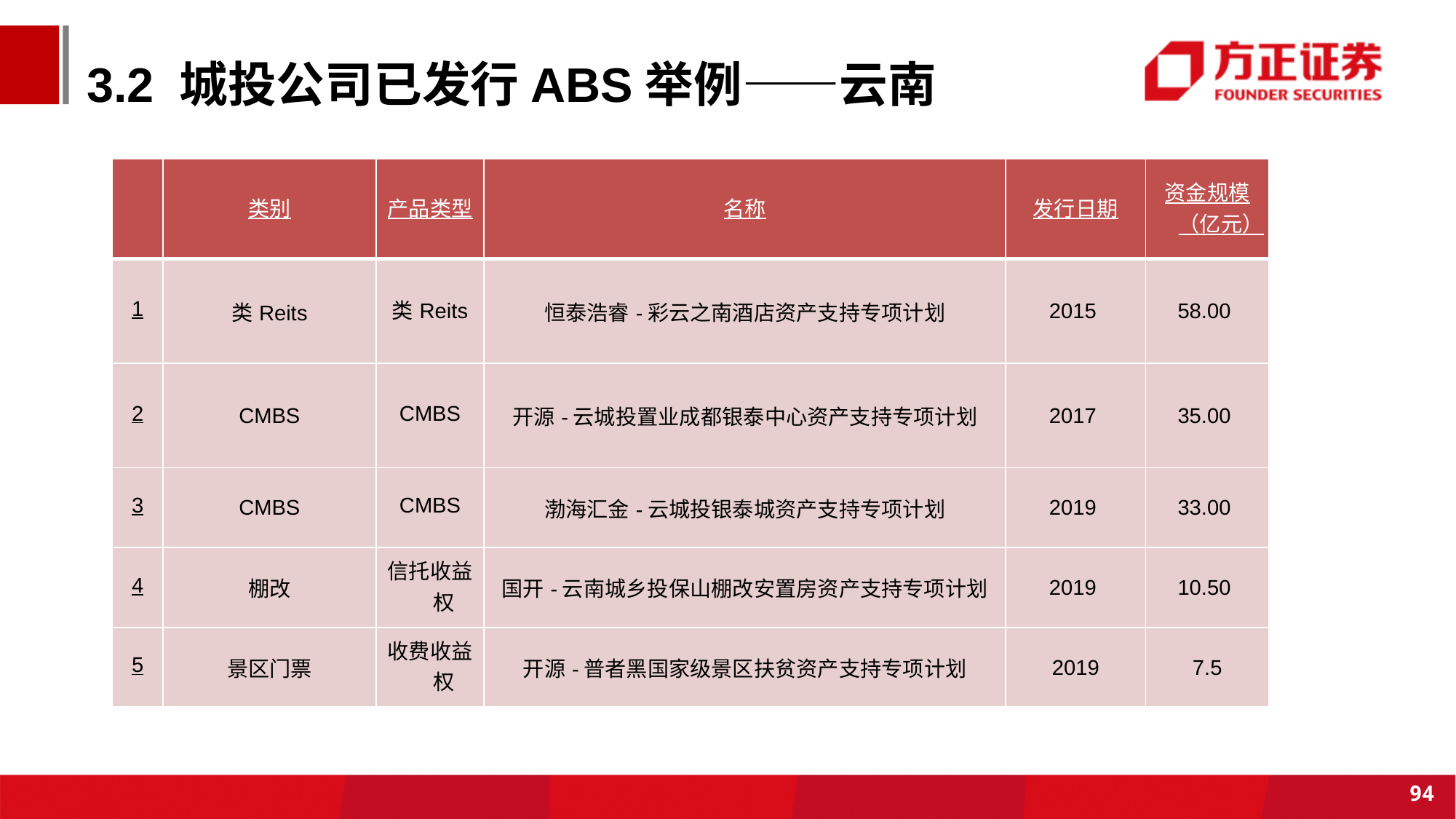

3.2 城投公司已发行ABS举例——云南
|  | 类别 | 产品类型 | 名称 | 发行日期 | 资金规模（亿元） |
| --- | --- | --- | --- | --- | --- |
| 1 | 类Reits | 类Reits | 恒泰浩睿-彩云之南酒店资产支持专项计划 | 2015 | 58.00 |
| 2 | CMBS | CMBS | 开源-云城投置业成都银泰中心资产支持专项计划 | 2017 | 35.00 |
| 3 | CMBS | CMBS | 渤海汇金-云城投银泰城资产支持专项计划 | 2019 | 33.00 |
| 4 | 棚改 | 信托收益权 | 国开-云南城乡投保山棚改安置房资产支持专项计划 | 2019 | 10.50 |
| 5 | 景区门票 | 收费收益权 | 开源-普者黑国家级景区扶贫资产支持专项计划 | 2019 | 7.5 |
94